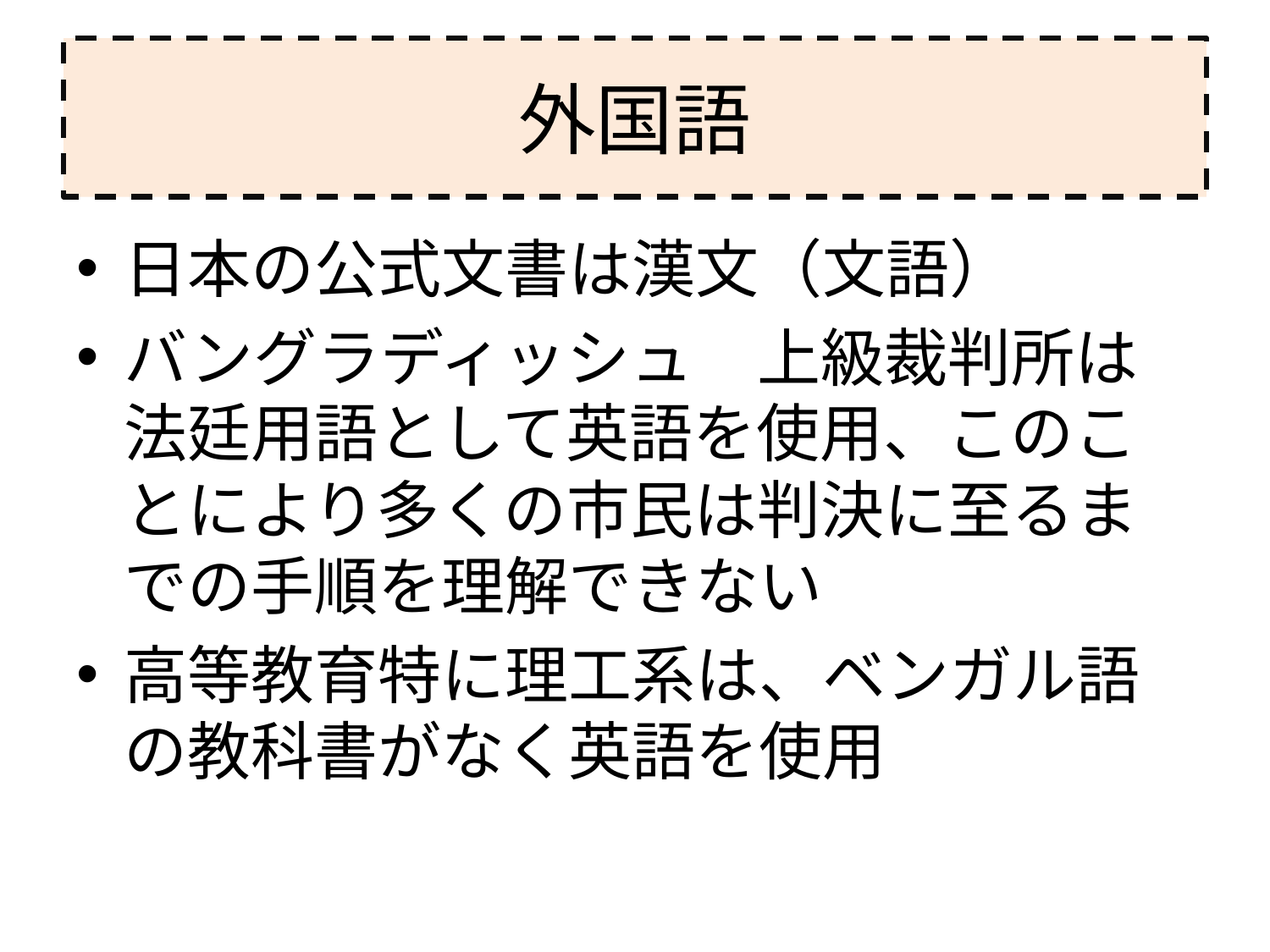

# 外国語
日本の公式文書は漢文（文語）
バングラディッシュ　上級裁判所は法廷用語として英語を使用、このことにより多くの市民は判決に至るまでの手順を理解できない
高等教育特に理工系は、ベンガル語の教科書がなく英語を使用